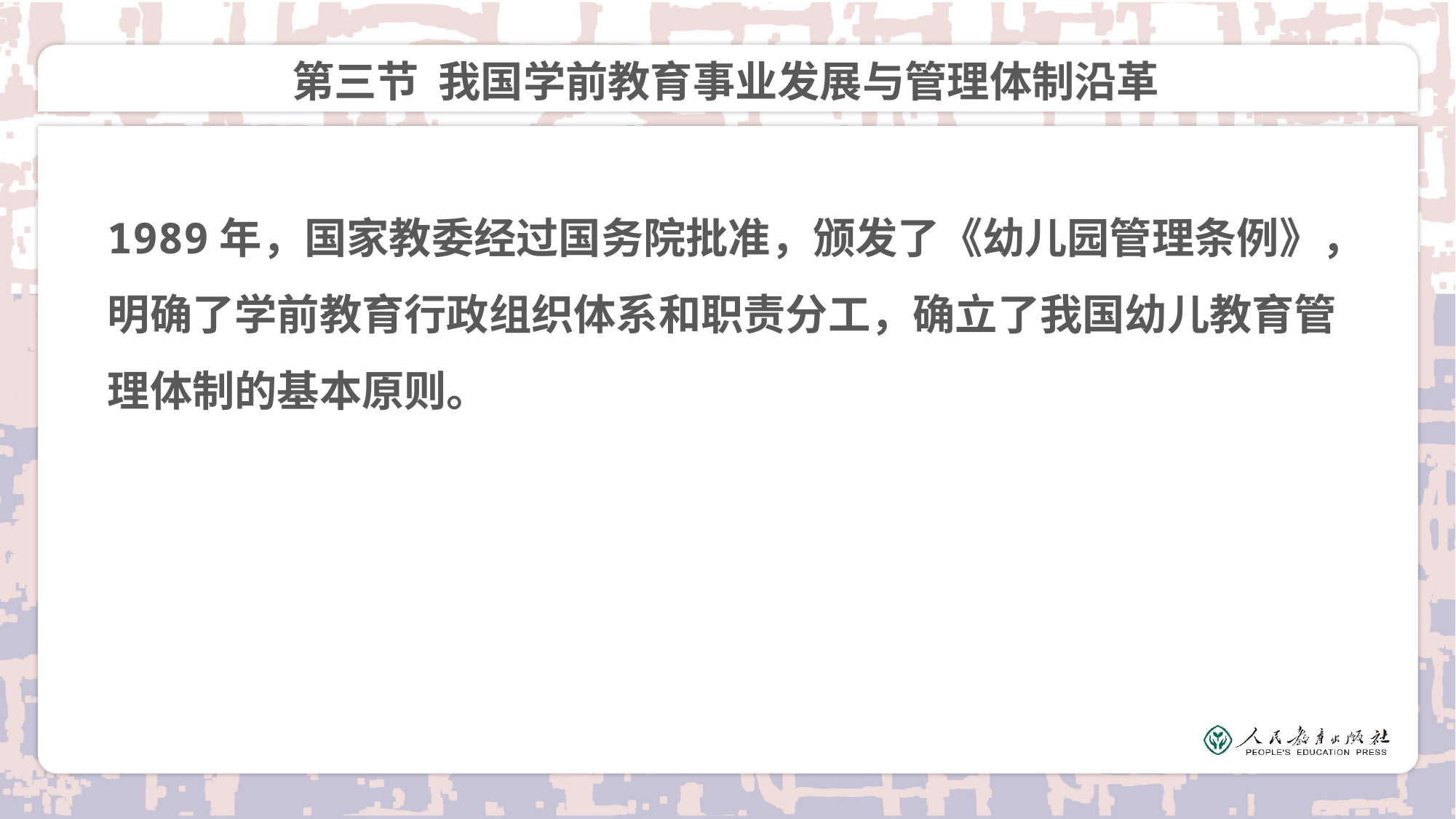

# 第三节  我国学前教育事业发展与管理体制沿革
1989年，国家教委经过国务院批准，颁发了《幼儿园管理条例》，明确了学前教育行政组织体系和职责分工，确立了我国幼儿教育管理体制的基本原则。